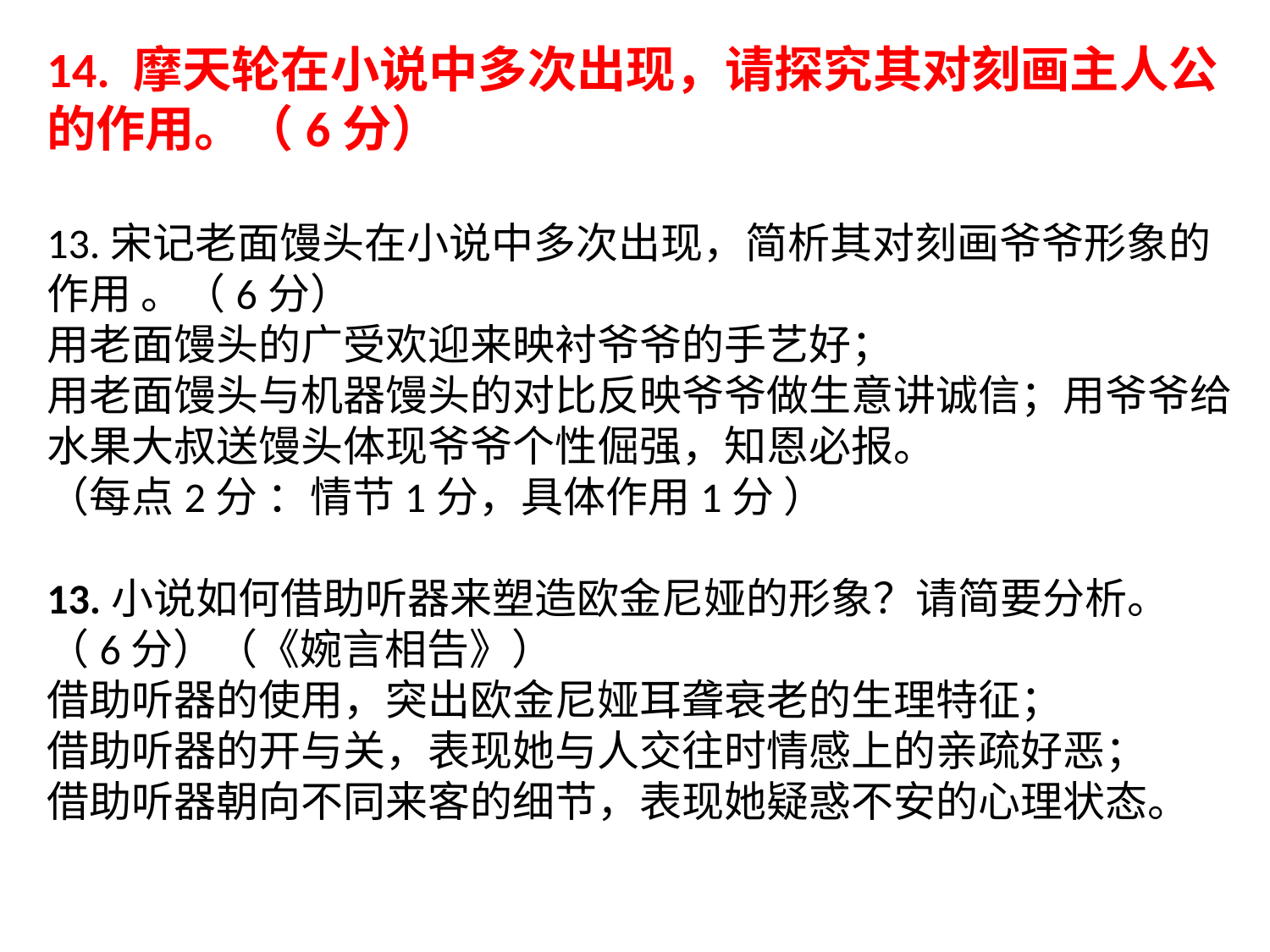

14. 摩天轮在小说中多次出现，请探究其对刻画主人公的作用。（6分）

13.宋记老面馒头在小说中多次出现，简析其对刻画爷爷形象的作用 。（6分）
用老面馒头的广受欢迎来映衬爷爷的手艺好；
用老面馒头与机器馒头的对比反映爷爷做生意讲诚信；用爷爷给水果大叔送馒头体现爷爷个性倔强，知恩必报。
（每点2分 ：情节1分，具体作用1分 ）

13.小说如何借助听器来塑造欧金尼娅的形象？请简要分析。（6分）（《婉言相告》）
借助听器的使用，突出欧金尼娅耳聋衰老的生理特征；
借助听器的开与关，表现她与人交往时情感上的亲疏好恶；
借助听器朝向不同来客的细节，表现她疑惑不安的心理状态。